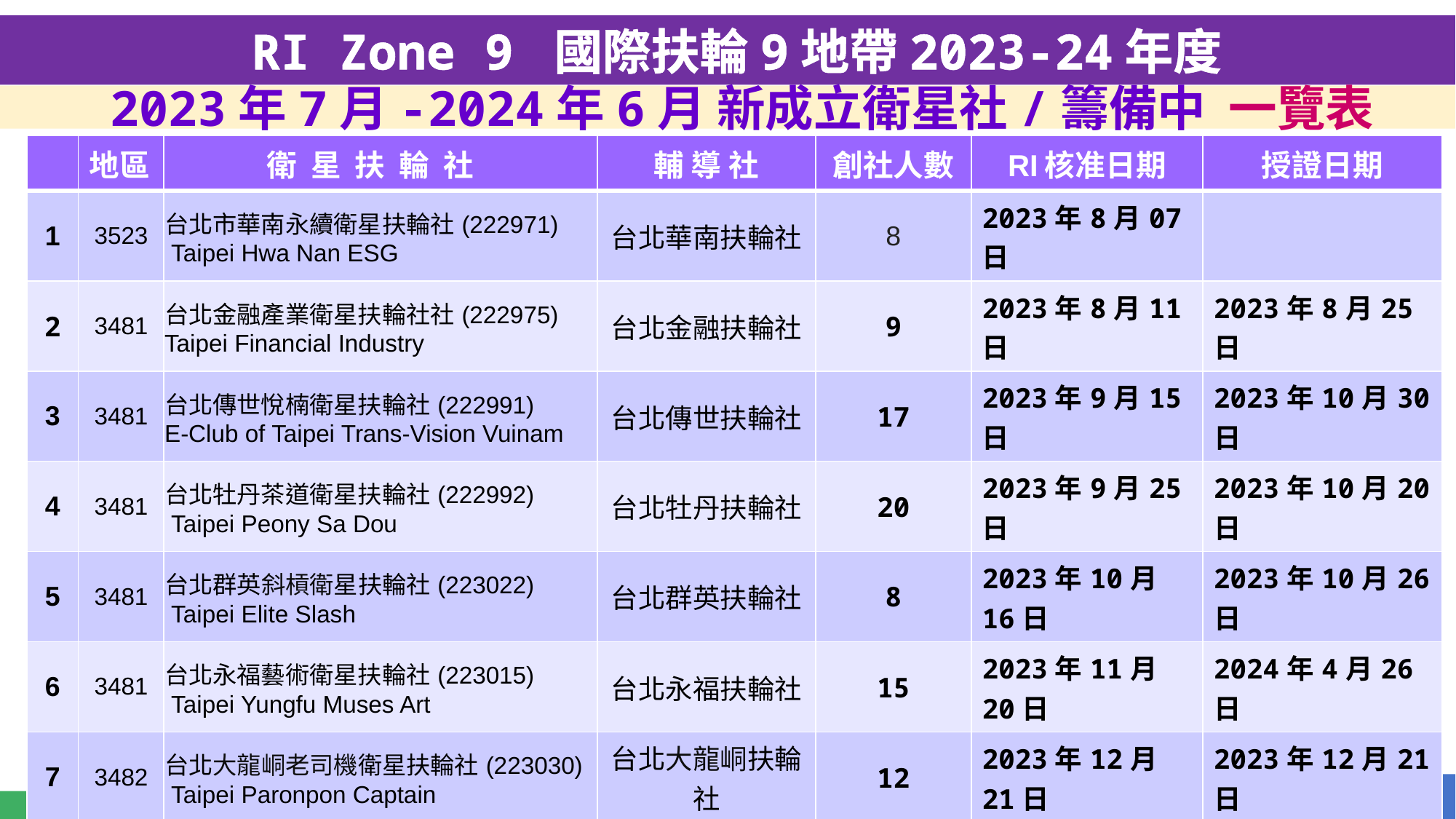

RI Zone 9 國際扶輪9地帶2023-24年度
 2023年7月-2024年6月 新成立衛星社/籌備中  一覽表
|  | 地區 | 衛 星 扶 輪 社 | 輔 導 社 | 創社人數 | RI核准日期 | 授證日期 |
| --- | --- | --- | --- | --- | --- | --- |
| 1 | 3523 | 台北市華南永續衛星扶輪社(222971) Taipei Hwa Nan ESG | 台北華南扶輪社 | 8 | 2023年8月07日 |  |
| 2 | 3481 | 台北金融產業衛星扶輪社社(222975) Taipei Financial Industry | 台北金融扶輪社 | 9 | 2023年8月11日 | 2023年8月25日 |
| 3 | 3481 | 台北傳世悅楠衛星扶輪社(222991) E-Club of Taipei Trans-Vision Vuinam | 台北傳世扶輪社 | 17 | 2023年9月15日 | 2023年10月30日 |
| 4 | 3481 | 台北牡丹茶道衛星扶輪社(222992) Taipei Peony Sa Dou | 台北牡丹扶輪社 | 20 | 2023年9月25日 | 2023年10月20日 |
| 5 | 3481 | 台北群英斜槓衛星扶輪社(223022) Taipei Elite Slash | 台北群英扶輪社 | 8 | 2023年10月16日 | 2023年10月26日 |
| 6 | 3481 | 台北永福藝術衛星扶輪社(223015) Taipei Yungfu Muses Art | 台北永福扶輪社 | 15 | 2023年11月20日 | 2024年4月26日 |
| 7 | 3482 | 台北大龍峒老司機衛星扶輪社(223030) Taipei Paronpon Captain | 台北大龍峒扶輪社 | 12 | 2023年12月21日 | 2023年12月21日 |
| 8 | 3482 | 台北圓環團圓衛星扶輪社(223031) Taipei Grand Park Tuan Yuan | 台北圓環扶輪社 | 16 | 2023年12月21日 | 2024年3月28日 |